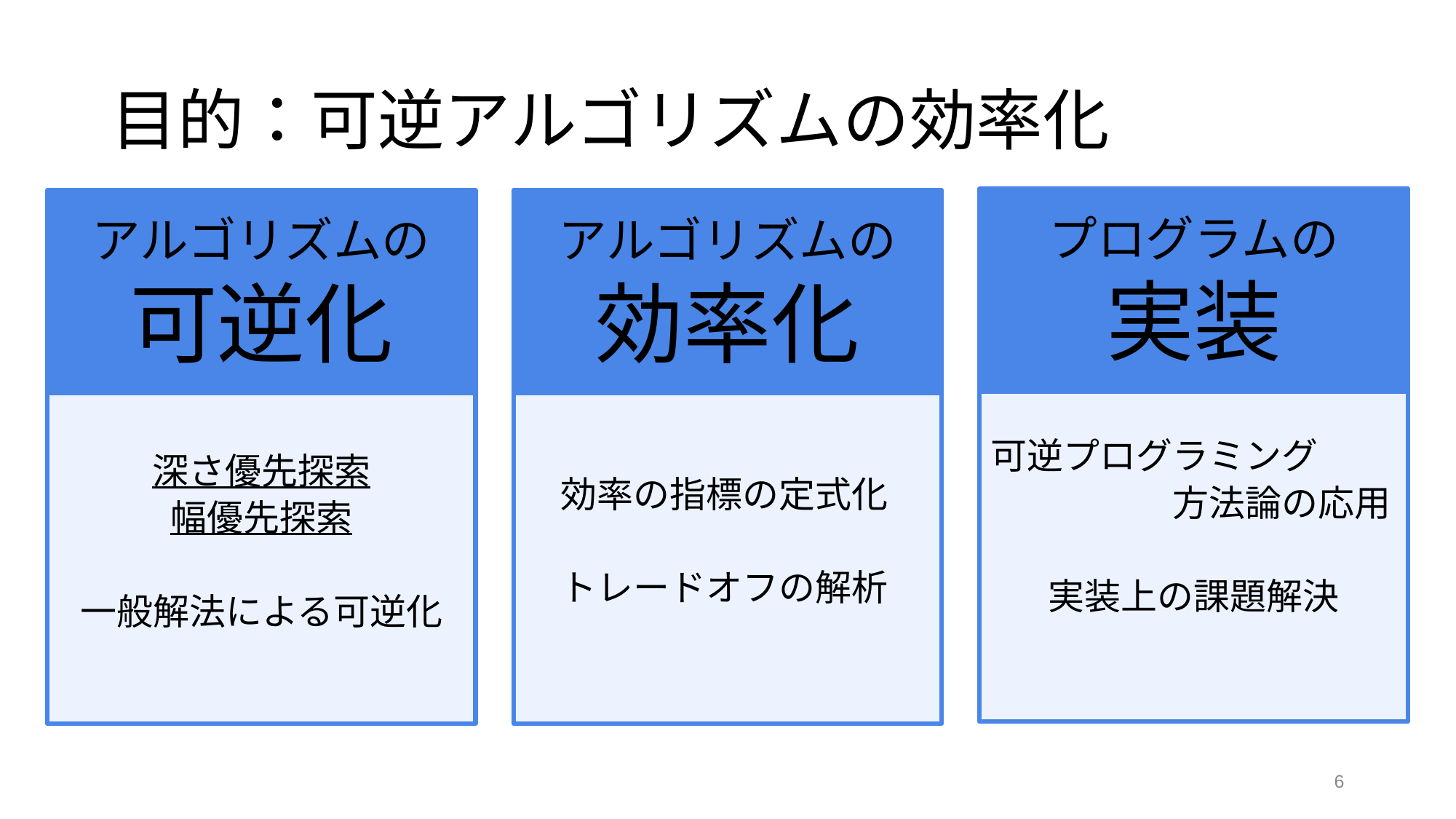

# 目的：可逆アルゴリズムの効率化
プログラムの
実装
アルゴリズムの
効率化
アルゴリズムの
可逆化
可逆プログラミング
　　　　　方法論の応用

実装上の課題解決

深さ優先探索
幅優先探索

一般解法による可逆化
　効率の指標の定式化

　トレードオフの解析
6